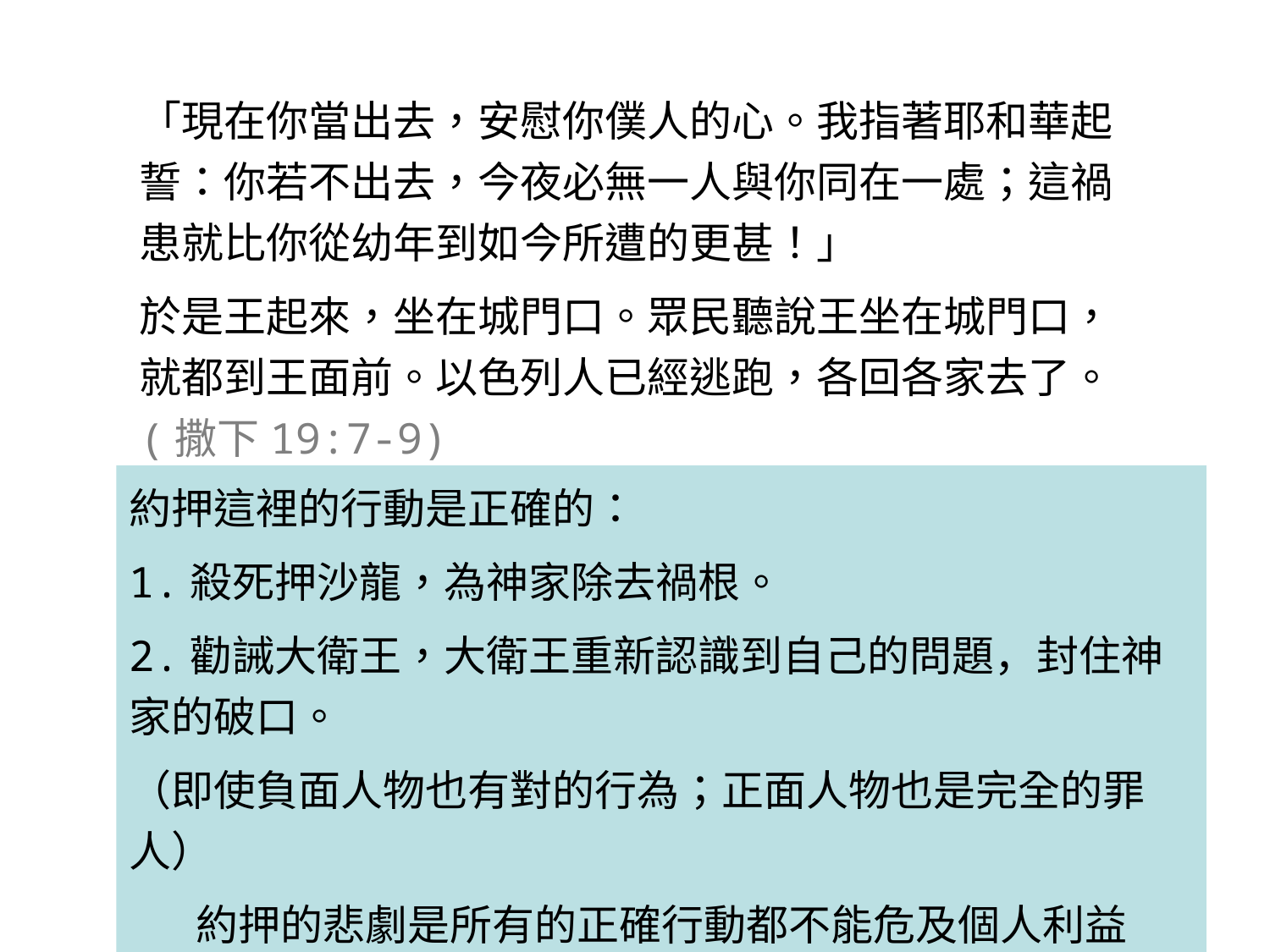

「現在你當出去，安慰你僕人的心。我指著耶和華起誓：你若不出去，今夜必無一人與你同在一處；這禍患就比你從幼年到如今所遭的更甚！」
於是王起來，坐在城門口。眾民聽說王坐在城門口，就都到王面前。以色列人已經逃跑，各回各家去了。(撒下19:7-9)
約押這裡的行動是正確的：
1.殺死押沙龍，為神家除去禍根。
2.勸誡大衛王，大衛王重新認識到自己的問題，封住神家的破口。
（即使負面人物也有對的行為；正面人物也是完全的罪人）
約押的悲劇是所有的正確行動都不能危及個人利益